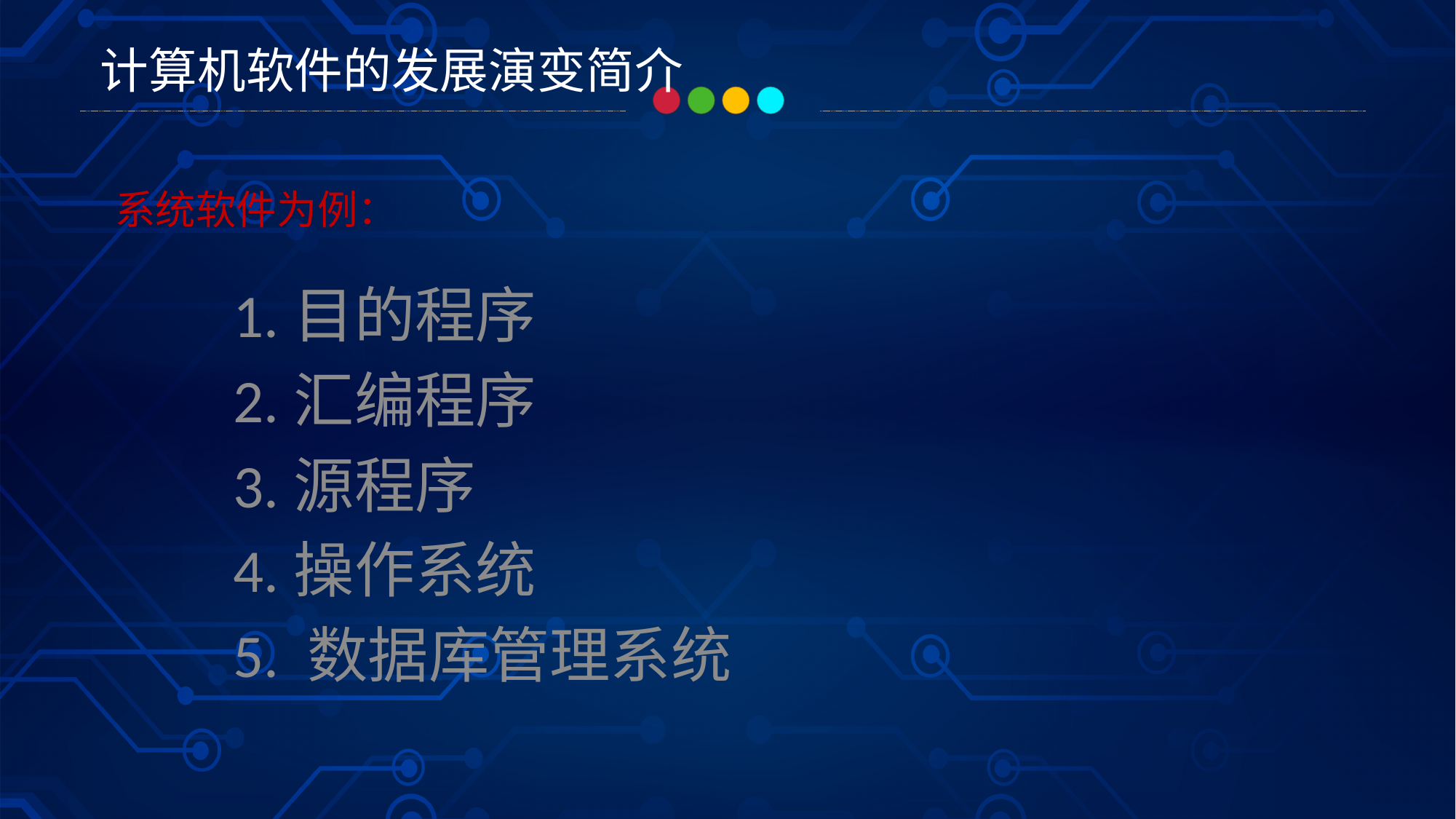

计算机软件的发展演变简介
系统软件为例：
1.目的程序
2.汇编程序
3.源程序
4.操作系统
5. 数据库管理系统